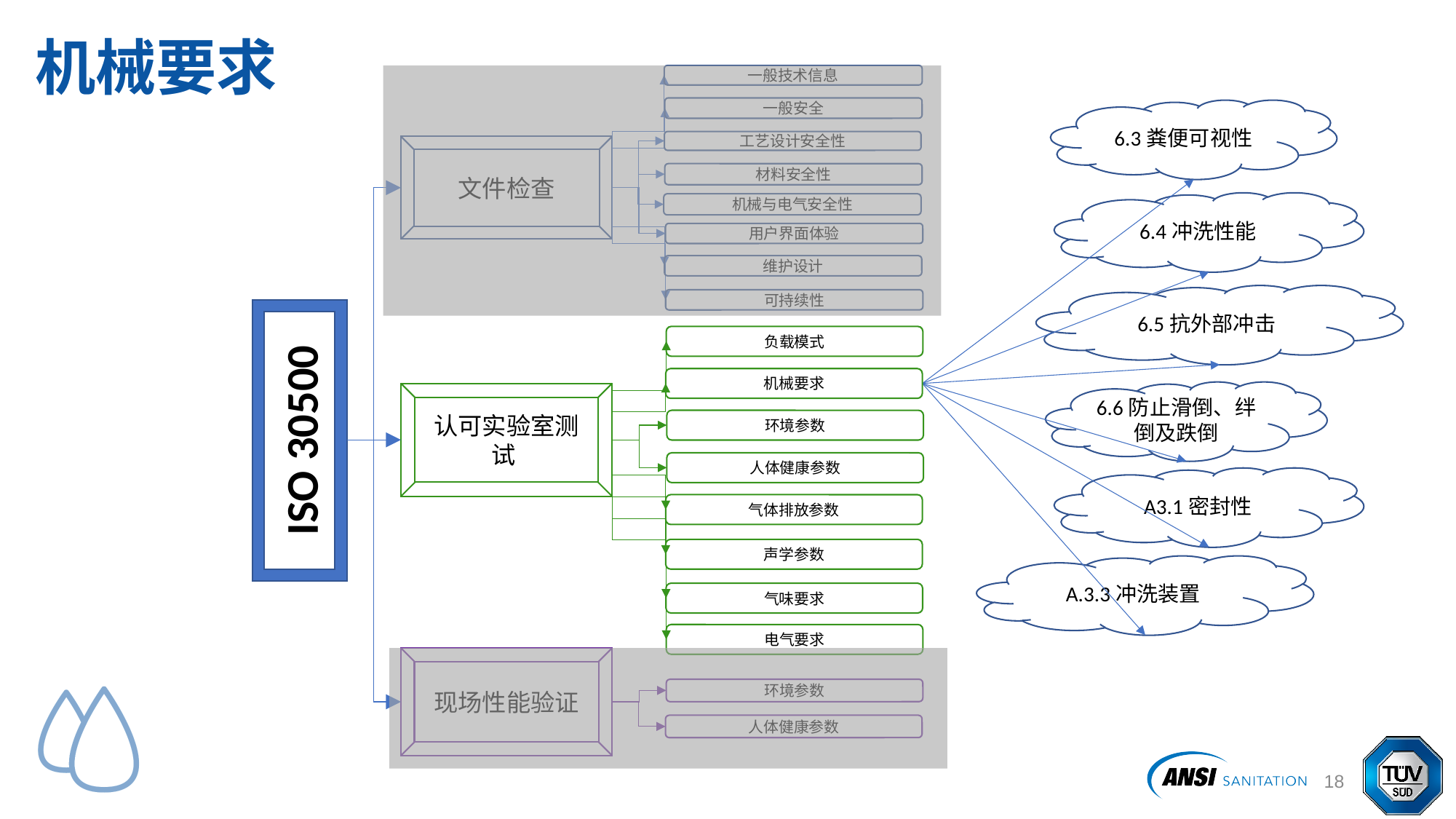

# 机械要求

一般技术信息
一般安全
6.3粪便可视性
工艺设计安全性
文件检查
材料安全性
6.4冲洗性能
机械与电气安全性
用户界面体验
维护设计
6.5抗外部冲击
可持续性
ISO 30500
负载模式
机械要求
6.6防止滑倒、绊倒及跌倒
认可实验室测试
环境参数
人体健康参数
A3.1密封性
气体排放参数
声学参数
A.3.3冲洗装置
气味要求
电气要求

现场性能验证
环境参数
人体健康参数
18